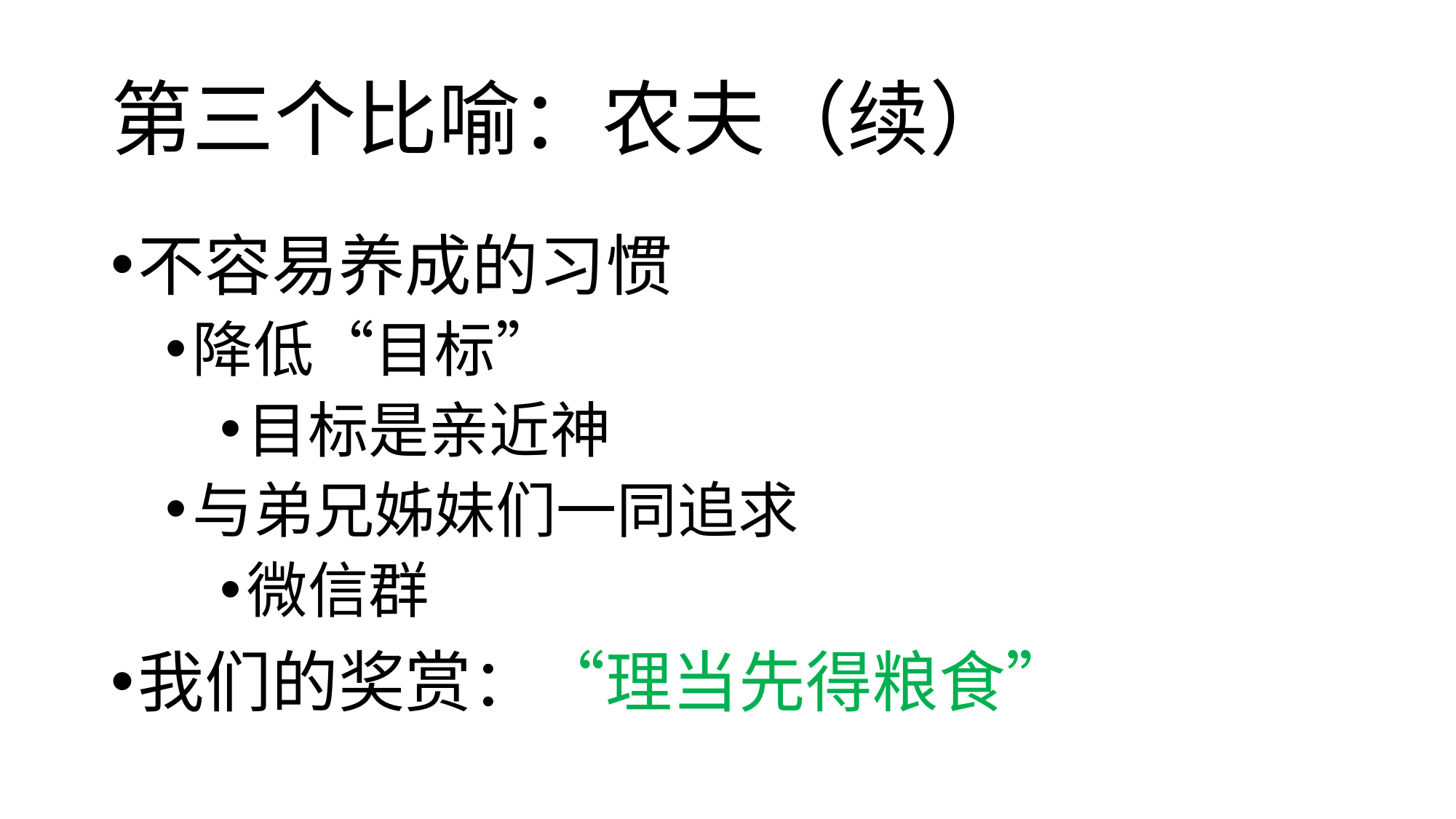

# 第三个比喻：农夫（续）
不容易养成的习惯
降低“目标”
目标是亲近神
与弟兄姊妹们一同追求
微信群
我们的奖赏：“理当先得粮食”